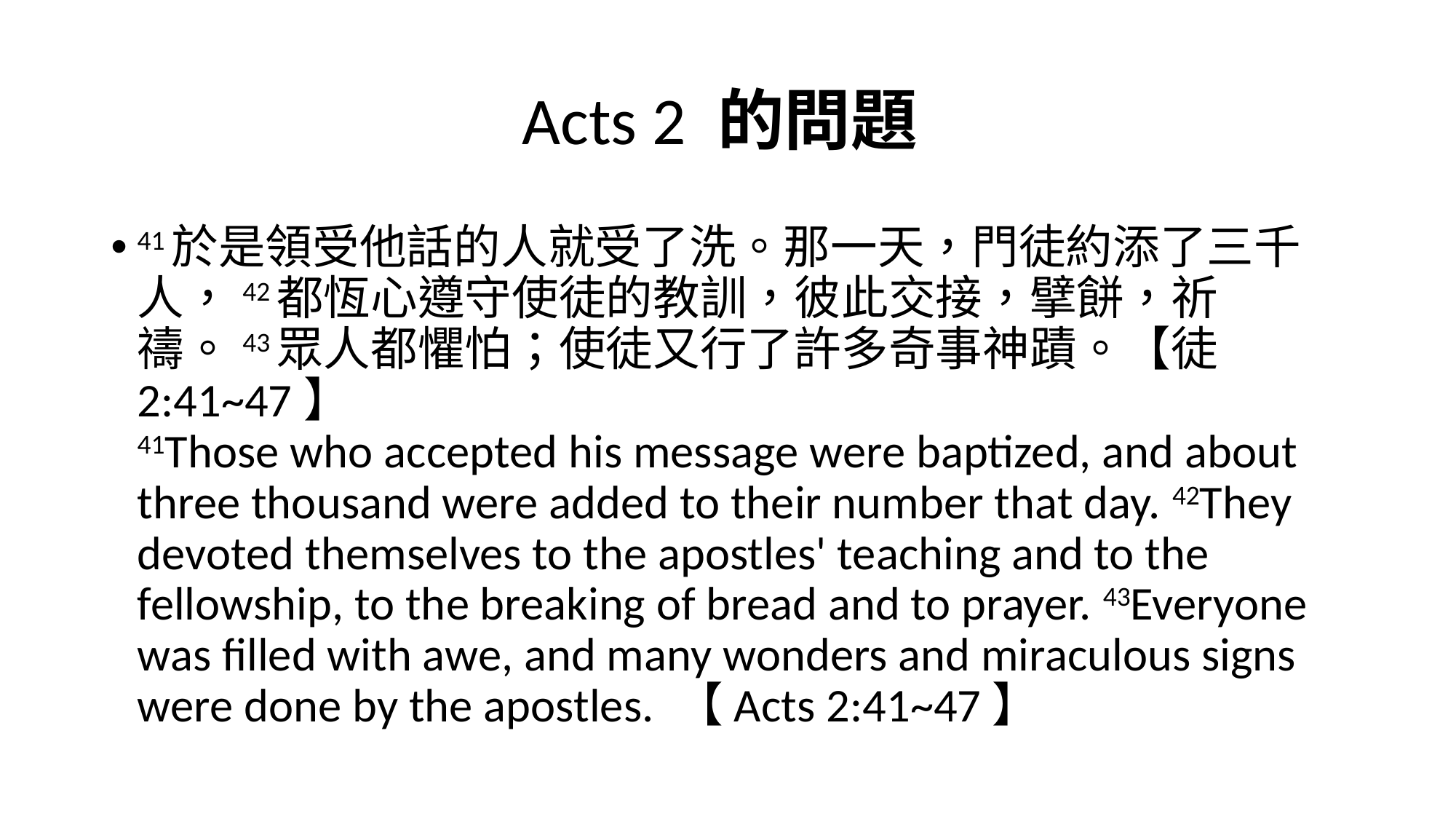

# Acts 2 的問題
41於是領受他話的人就受了洗。那一天，門徒約添了三千人，42都恆心遵守使徒的教訓，彼此交接，擘餅，祈禱。43眾人都懼怕；使徒又行了許多奇事神蹟。【徒 2:41~47】
41Those who accepted his message were baptized, and about three thousand were added to their number that day. 42They devoted themselves to the apostles' teaching and to the fellowship, to the breaking of bread and to prayer. 43Everyone was filled with awe, and many wonders and miraculous signs were done by the apostles. 【Acts 2:41~47】